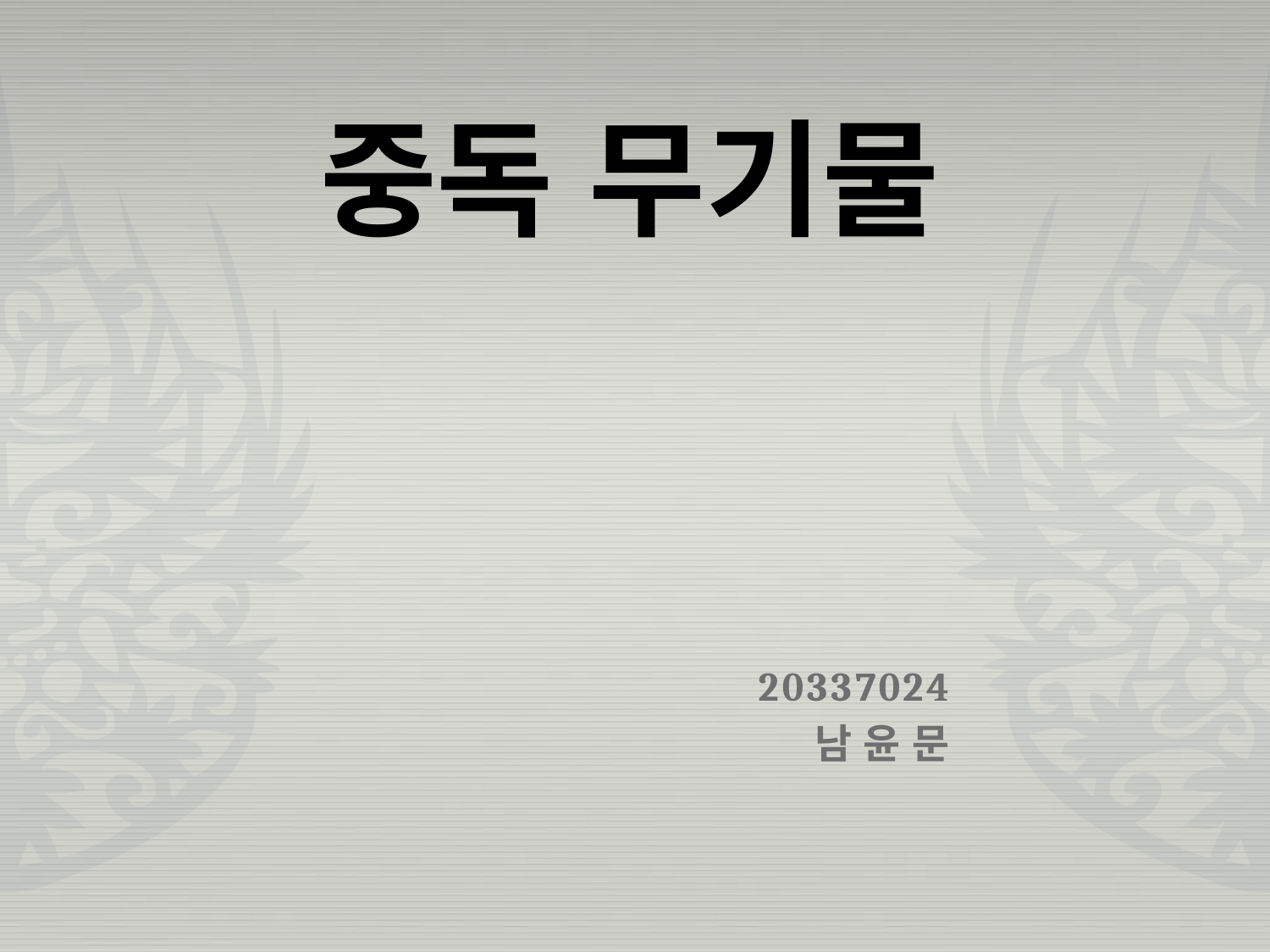

# 중독 무기물
20337024
남 윤 문